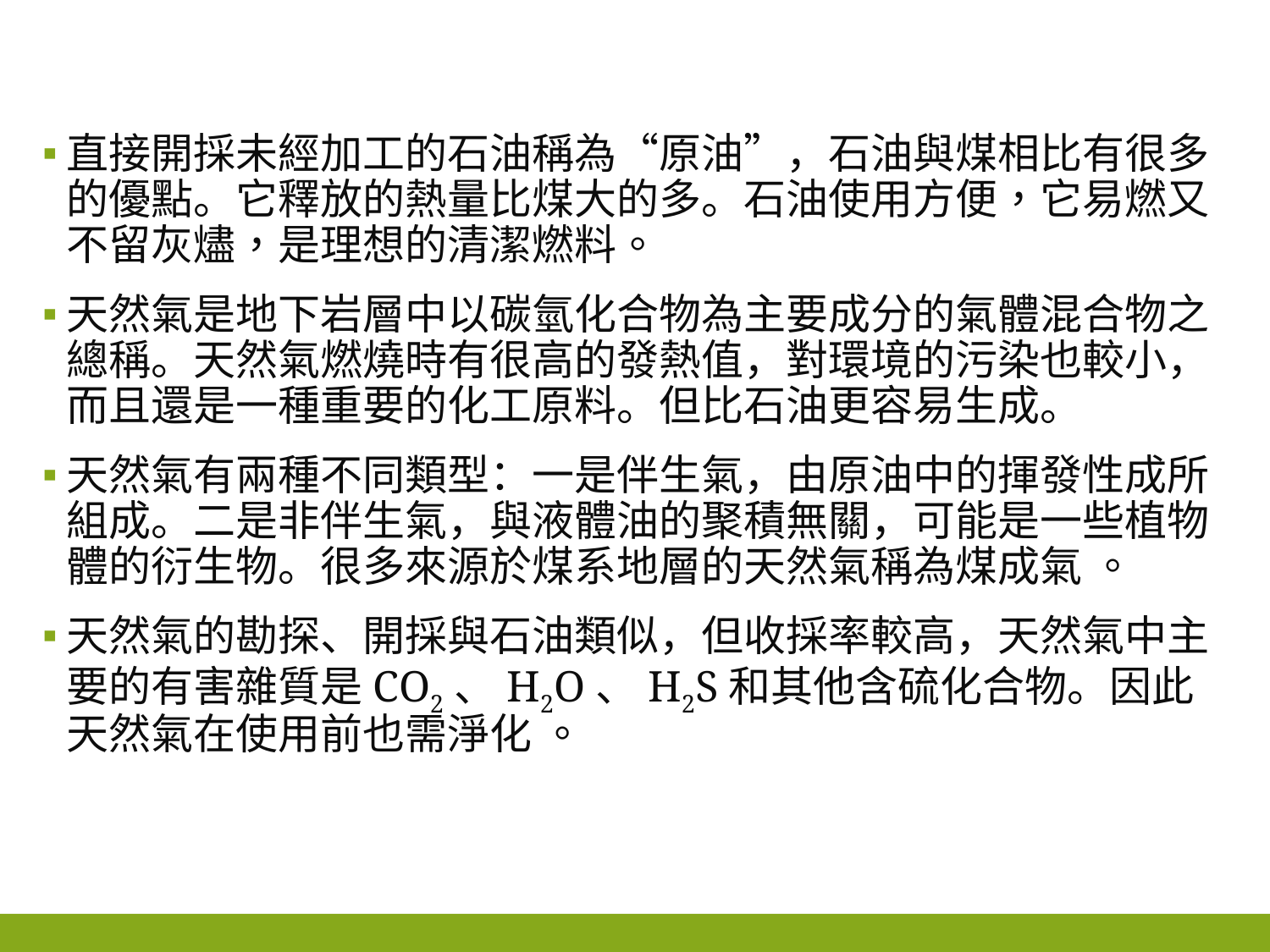

#
直接開採未經加工的石油稱為“原油”，石油與煤相比有很多的優點。它釋放的熱量比煤大的多。石油使用方便，它易燃又不留灰燼，是理想的清潔燃料。
天然氣是地下岩層中以碳氫化合物為主要成分的氣體混合物之總稱。天然氣燃燒時有很高的發熱值，對環境的污染也較小，而且還是一種重要的化工原料。但比石油更容易生成。
天然氣有兩種不同類型：一是伴生氣，由原油中的揮發性成所組成。二是非伴生氣，與液體油的聚積無關，可能是一些植物體的衍生物。很多來源於煤系地層的天然氣稱為煤成氣 。
天然氣的勘探、開採與石油類似，但收採率較高，天然氣中主要的有害雜質是CO2、H2O、H2S和其他含硫化合物。因此天然氣在使用前也需淨化 。